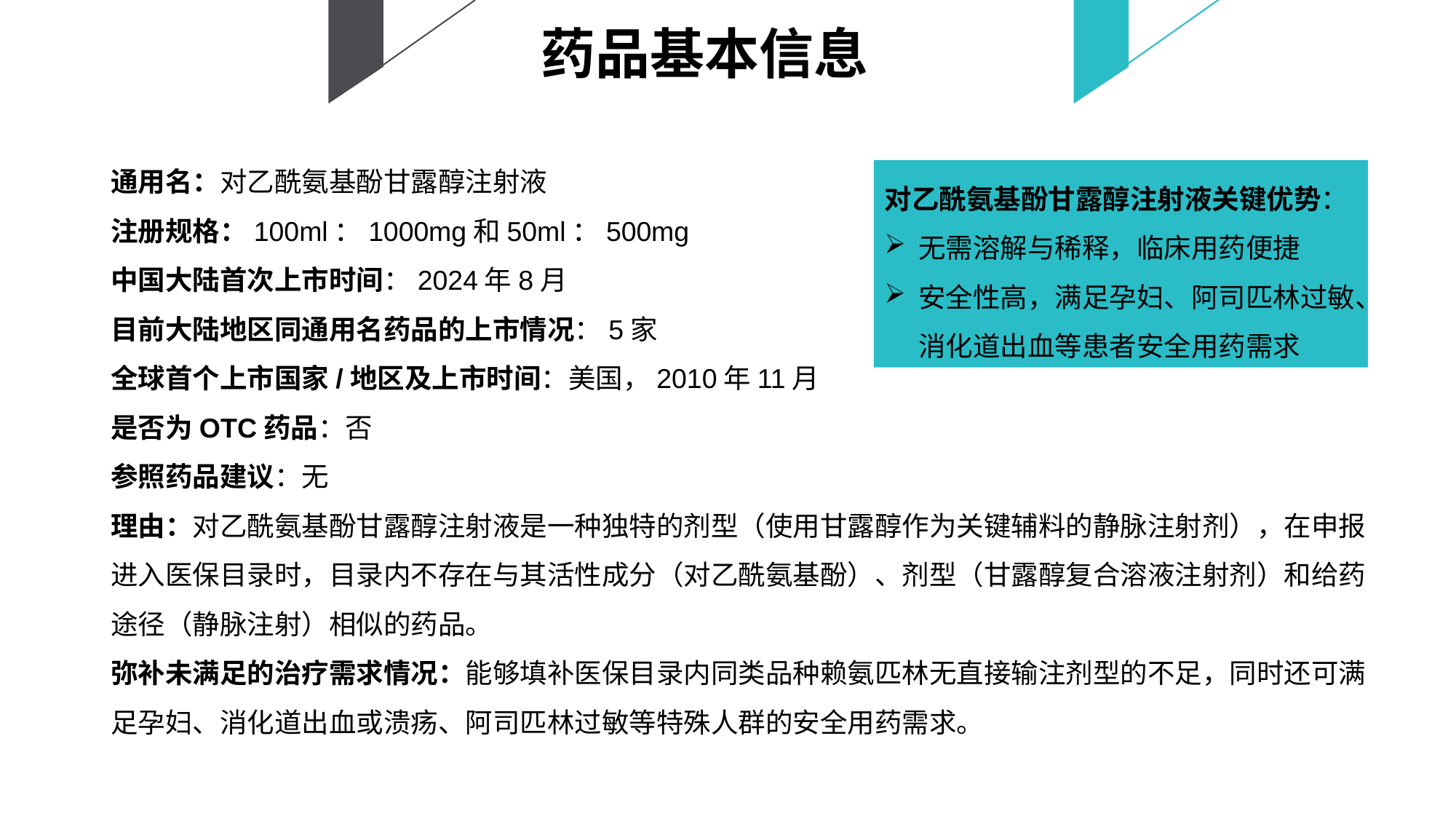

药品基本信息
通用名：对乙酰氨基酚甘露醇注射液
注册规格：100ml：1000mg和50ml：500mg
中国大陆首次上市时间：2024年8月
目前大陆地区同通用名药品的上市情况：5家
全球首个上市国家/地区及上市时间：美国，2010年11月
是否为OTC药品：否
参照药品建议：无
理由：对乙酰氨基酚甘露醇注射液是一种独特的剂型（使用甘露醇作为关键辅料的静脉注射剂），在申报进入医保目录时，目录内不存在与其活性成分（对乙酰氨基酚）、剂型（甘露醇复合溶液注射剂）和给药途径（静脉注射）相似的药品。
弥补未满足的治疗需求情况：能够填补医保目录内同类品种赖氨匹林无直接输注剂型的不足，同时还可满足孕妇、消化道出血或溃疡、阿司匹林过敏等特殊人群的安全用药需求。
对乙酰氨基酚甘露醇注射液关键优势：
无需溶解与稀释，临床用药便捷
安全性高，满足孕妇、阿司匹林过敏、消化道出血等患者安全用药需求